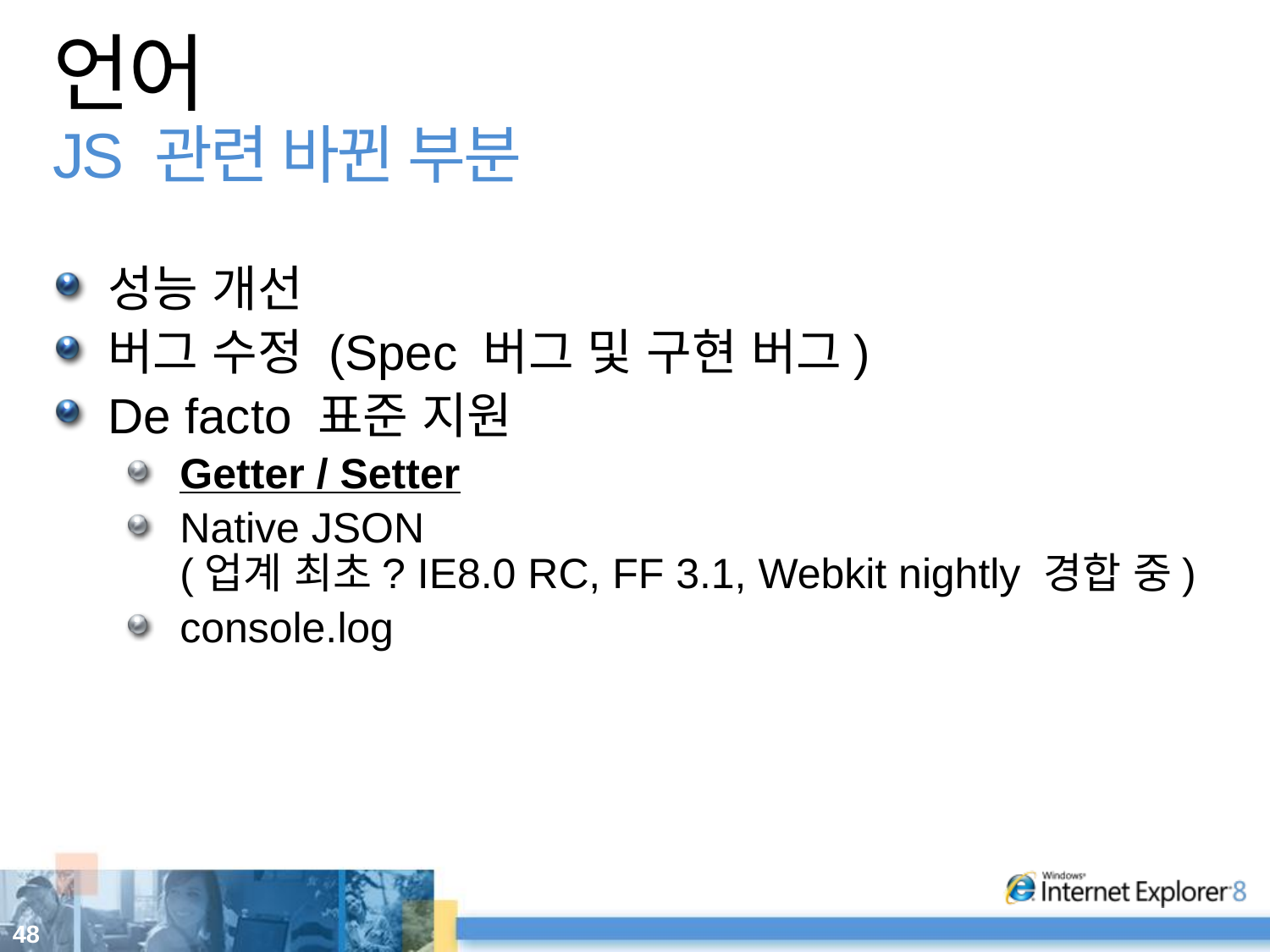

# 언어 JS 관련 바뀐 부분
성능 개선
버그 수정 (Spec 버그 및 구현 버그)
De facto 표준 지원
Getter / Setter
Native JSON
(업계 최초? IE8.0 RC, FF 3.1, Webkit nightly 경합 중)
console.log